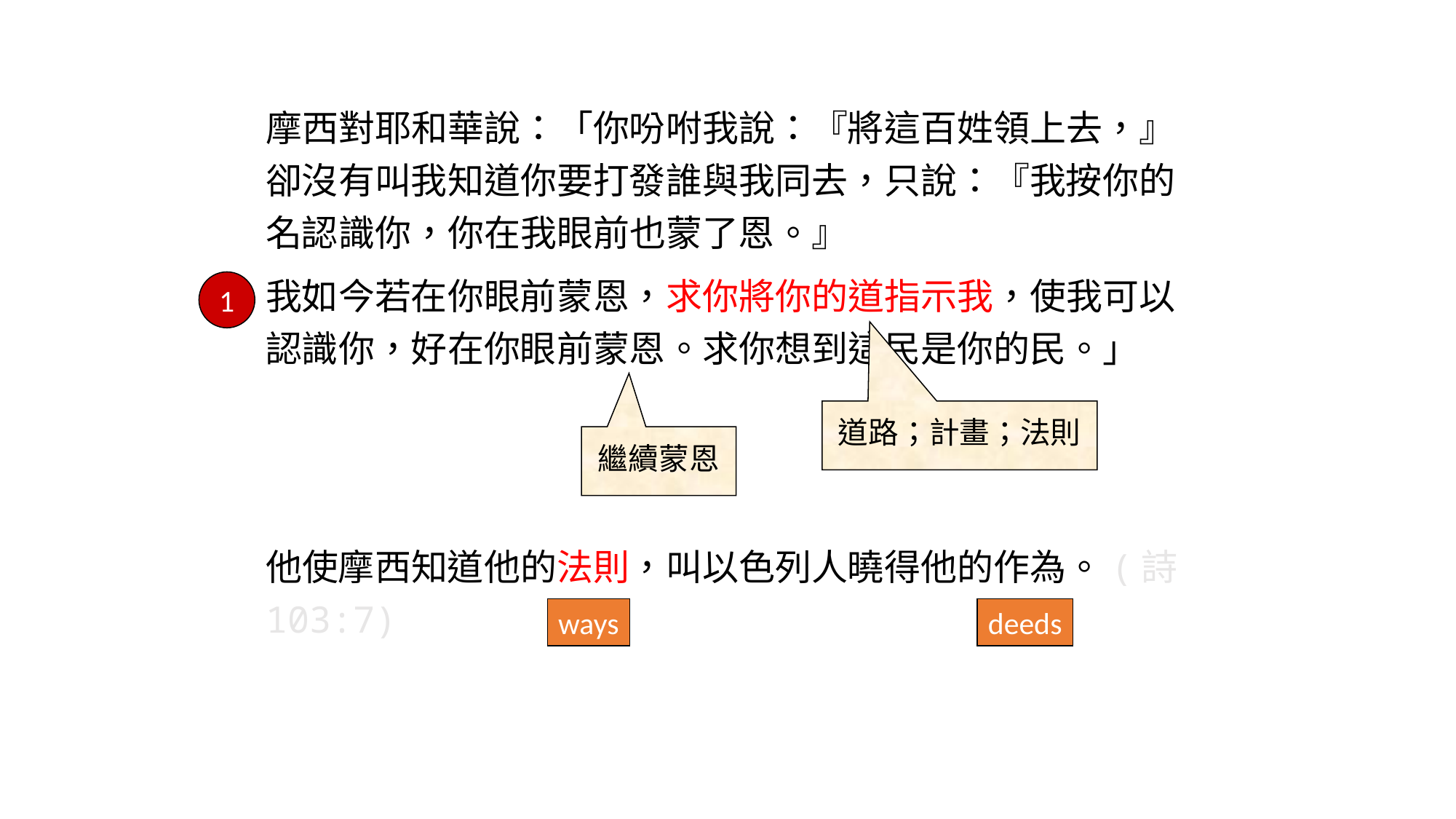

摩西對耶和華說：「你吩咐我說：『將這百姓領上去，』卻沒有叫我知道你要打發誰與我同去，只說：『我按你的名認識你，你在我眼前也蒙了恩。』
我如今若在你眼前蒙恩，求你將你的道指示我，使我可以認識你，好在你眼前蒙恩。求你想到這民是你的民。」

1
道路；計畫；法則
繼續蒙恩
他使摩西知道他的法則，叫以色列人曉得他的作為。(詩103:7)
ways
deeds